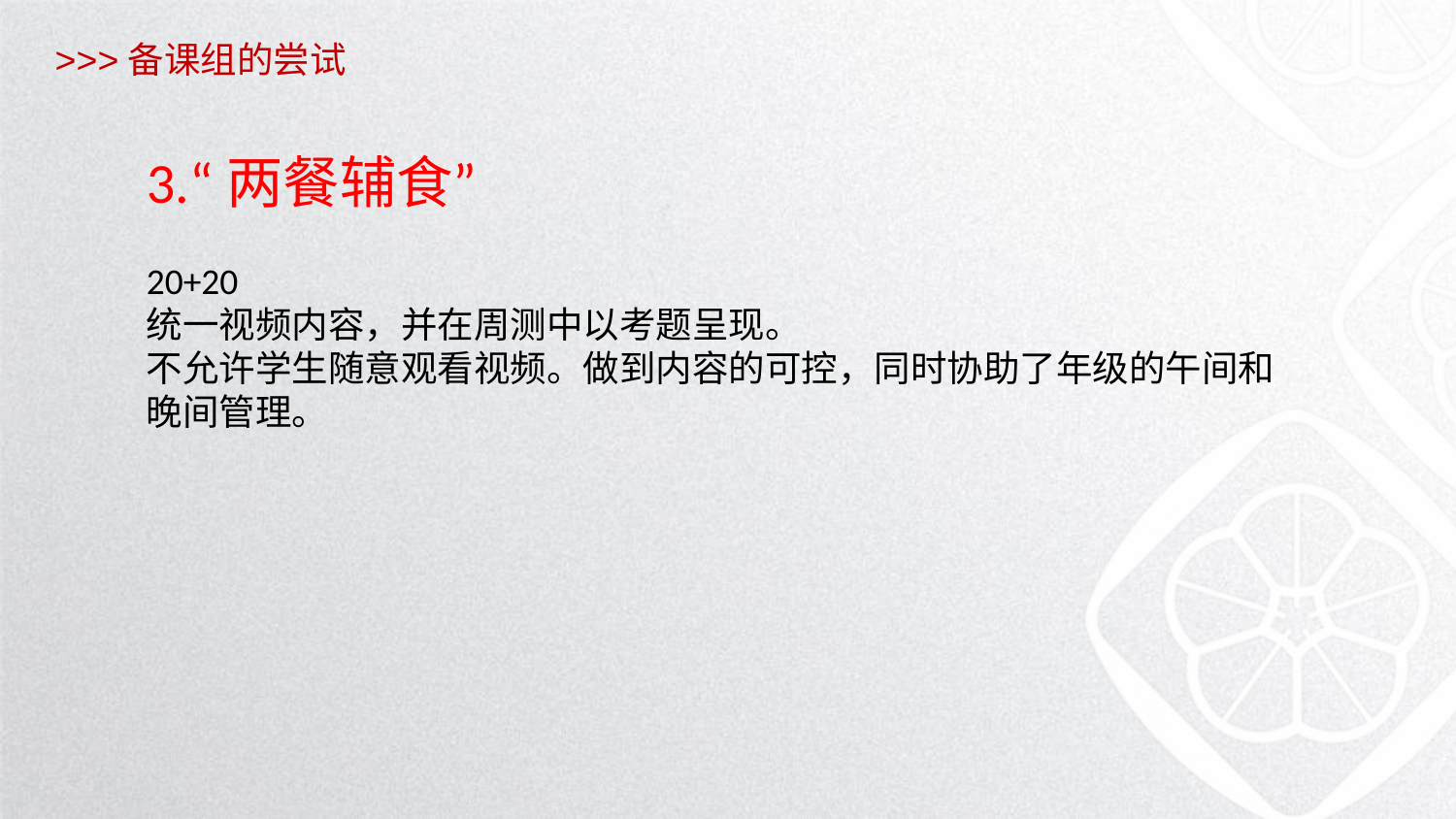

>>>备课组的尝试
3.“两餐辅食”

20+20
统一视频内容，并在周测中以考题呈现。
不允许学生随意观看视频。做到内容的可控，同时协助了年级的午间和晚间管理。